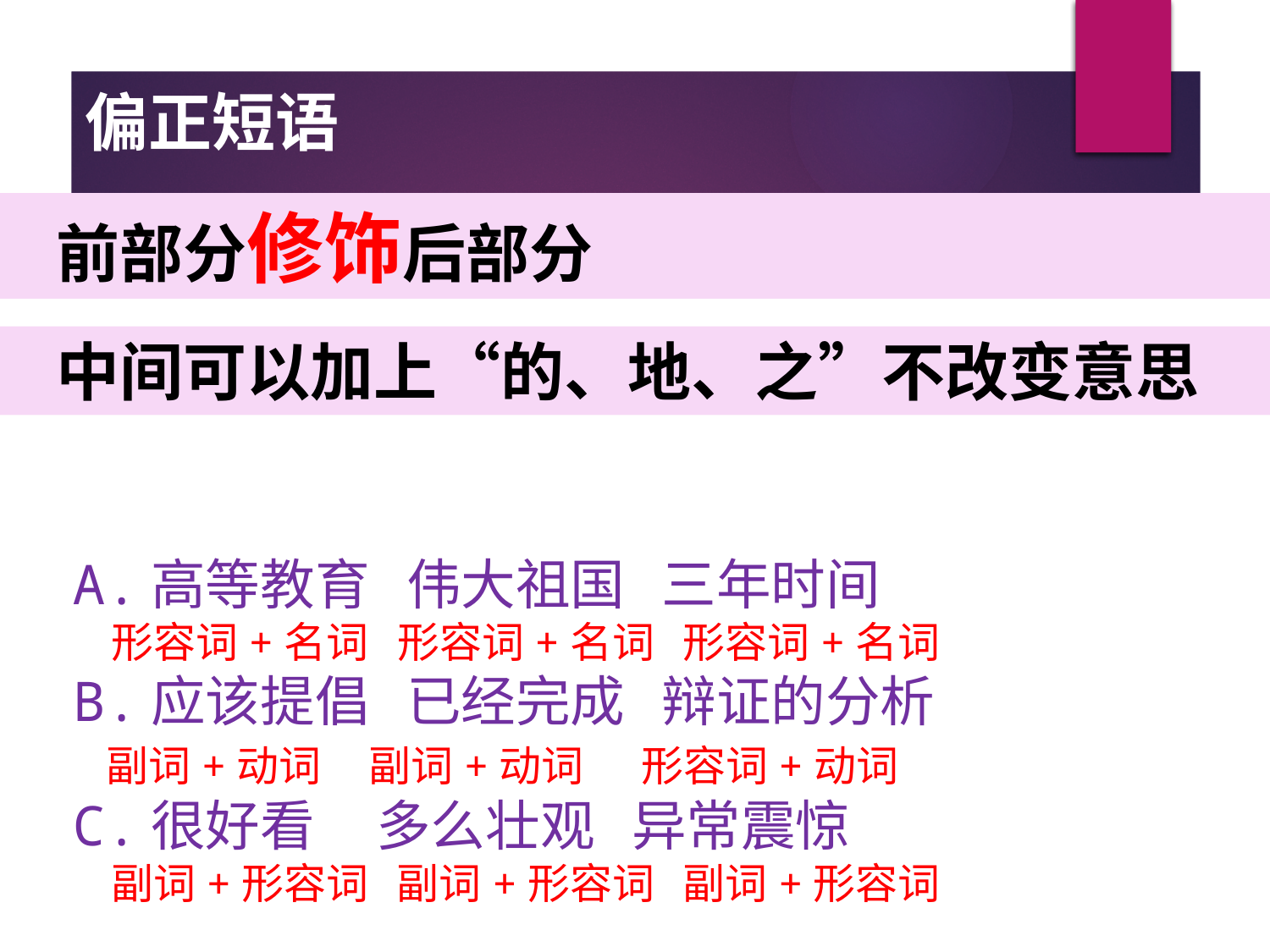

偏正短语
  前部分修饰后部分
  中间可以加上“的、地、之”不改变意思
A.高等教育   伟大祖国   三年时间
   形容词+名词   形容词+名词   形容词+名词
B.应该提倡   已经完成   辩证的分析
  副词+动词     副词+动词      形容词+动词
C.很好看     多么壮观   异常震惊
   副词+形容词   副词+形容词   副词+形容词